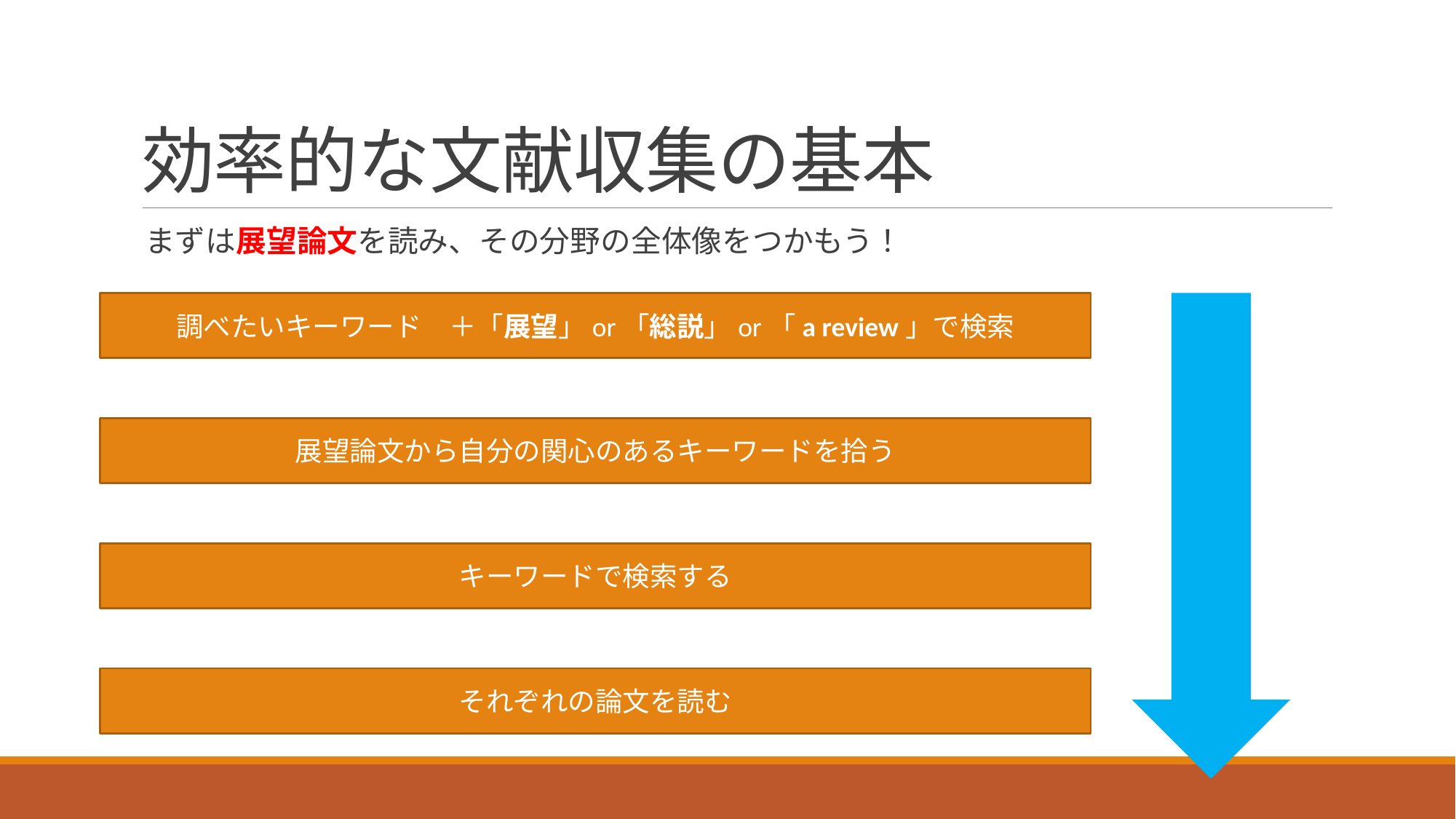

# 効率的な文献収集の基本
 まずは展望論文を読み、その分野の全体像をつかもう！

調べたいキーワード　＋「展望」or「総説」or「a review」で検索

展望論文から自分の関心のあるキーワードを拾う
キーワードで検索する
それぞれの論文を読む